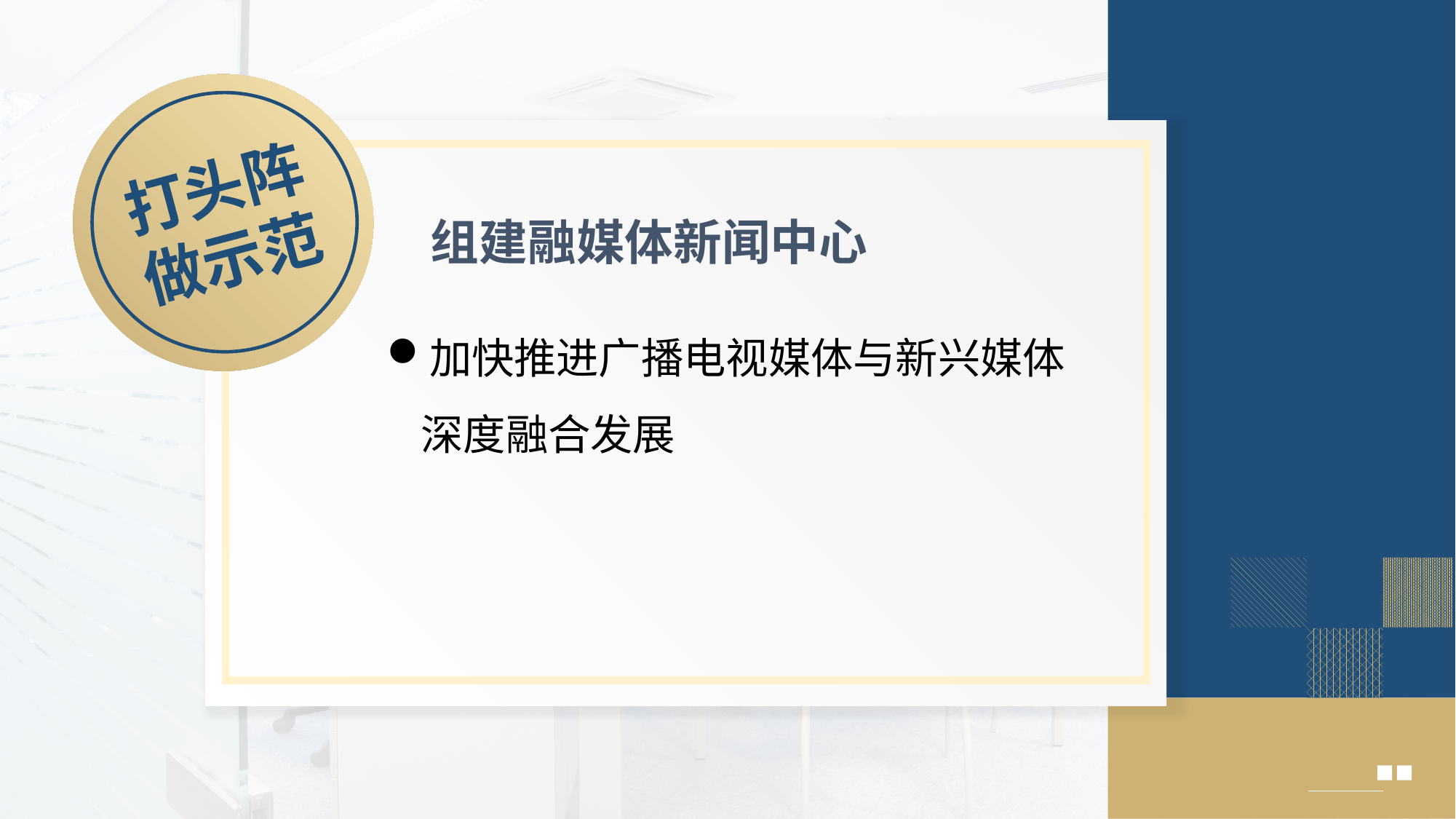

打头阵
做示范

组建融媒体新闻中心
加快推进广播电视媒体与新兴媒体深度融合发展